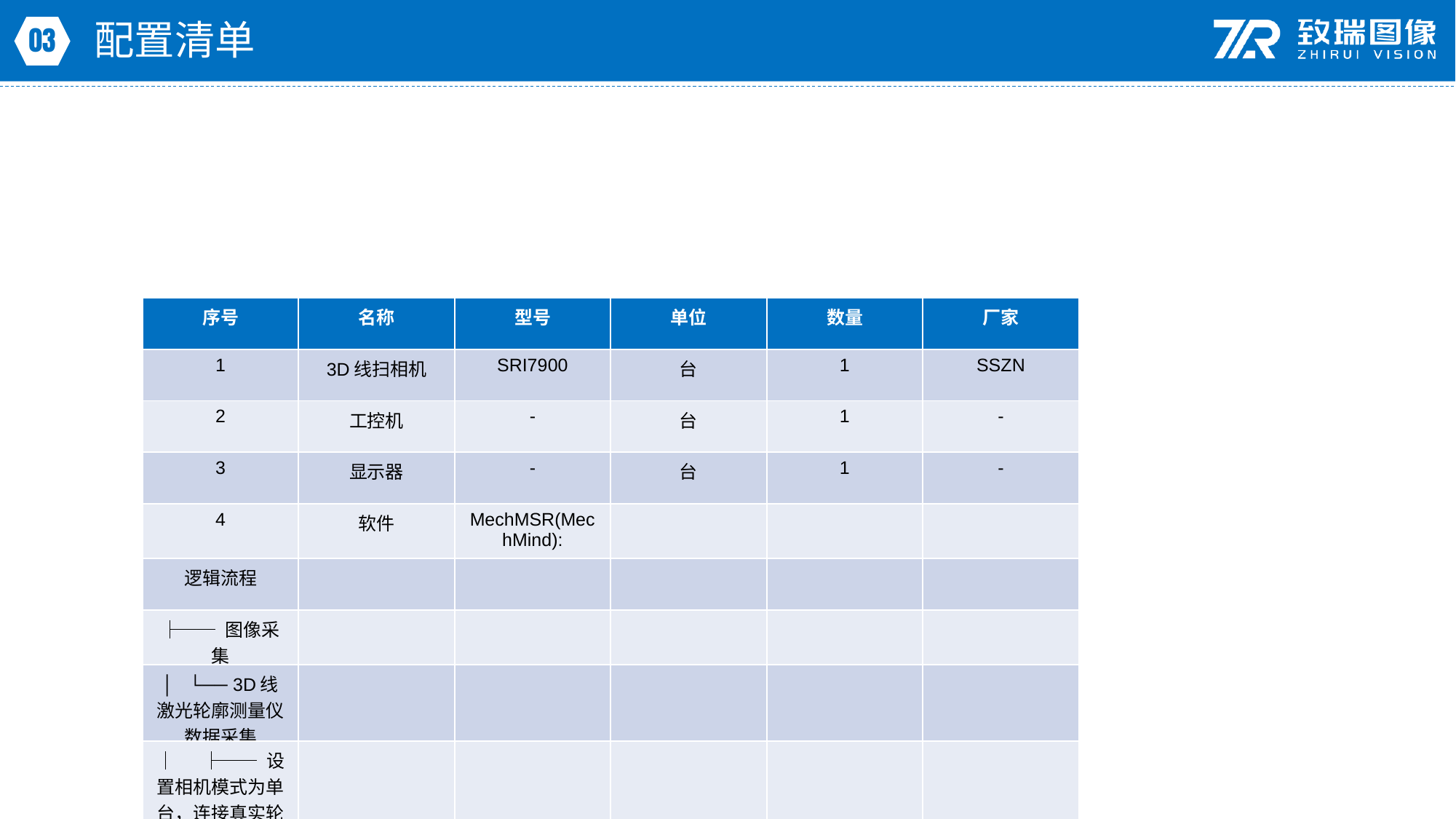

配置清单
03
| 序号 | 名称 | 型号 | 单位 | 数量 | 厂家 |
| --- | --- | --- | --- | --- | --- |
| 1 | 3D线扫相机 | SRI7900 | 台 | 1 | SSZN |
| 2 | 工控机 | - | 台 | 1 | - |
| 3 | 显示器 | - | 台 | 1 | - |
| 4 | 软件 | MechMSR(MechMind): |  |  |  |
| 逻辑流程 |  |  |  |  |  |
| ├── 图像采集 |  |  |  |  |  |
| │ └── 3D线激光轮廓测量仪数据采集 |  |  |  |  |  |
| │ ├── 设置相机模式为单台，连接真实轮廓测量仪 |  |  |  |  |  |
| │ ├── 配置标定参数组（确保与标定阶段一致） |  |  |  |  |  |
| │ ├── 开启数据采集状态，设置触发源为外部触发（与传送带同步） |  |  |  |  |  |
| │ └── 调整扫描行数和Y轴分辨率以匹配0.3m/s速度下的稳定采集 |  |  |  |  |  |
| ├── 预处理 |  |  |  |  |  |
| │ ├── 表面点过滤（通过法向） |  |  |  |  |  |
| │ │ ├── 使用特征区域框选待测高度区域 |  |  |  |  |  |
| │ │ ├── 设置法向量最大角度为80°，噪声去除等级为中度 |  |  |  |  |  |
| │ │ └── 过滤倾斜噪点和无规则散点 |  |  |  |  |  |
| │ ├── 表面预处理 |  |  |  |  |  |
| │ │ ├── 选择高斯滤波，核大小为3px，平滑表面数据 |  |  |  |  |  |
| │ │ └── 设置动态阈值分割，去除异常深度值 |  |  |  |  |  |
| │ └── 对齐 |  |  |  |  |  |
| │ ├── 制作2D匹配模板（选取产品边缘特征） |  |  |  |  |  |
| │ ├── 设置金字塔级别为3，匹配分数阈值为70 |  |  |  |  |  |
| │ └── 通过特征区域约束对齐范围，确保测量基准一致性 |  |  |  |  |  |
| ├── 高度方向尺寸测量 |  |  |  |  |  |
| │ ├── 提取表面轮廓线 |  |  |  |  |  |
| │ │ ├── 使用特征区域截取高度测量截面（垂直于传送带方向） |  |  |  |  |  |
| │ │ └── 启用平均轮廓线，最小有效点数设为0.8 |  |  |  |  |  |
| │ ├── 测量轮廓线高度 |  |  |  |  |  |
| │ │ ├── 设置特征区域定位测量点（如顶部边缘和底部基准面） |  |  |  |  |  |
| │ │ ├── 参考线拟合 | 套 | 1 | MechMSR(MechMind): |  |  |
| 逻辑流程 |  |  |  |  |  |
| ├── 图像采集 |  |  |  |  |  |
| │ └── 3D线激光轮廓测量仪数据采集 |  |  |  |  |  |
| │ ├── 设置相机模式为单台，连接真实轮廓测量仪 |  |  |  |  |  |
| │ ├── 配置标定参数组（确保与标定阶段一致） |  |  |  |  |  |
| │ ├── 开启数据采集状态，设置触发源为外部触发（与传送带同步） |  |  |  |  |  |
| │ └── 调整扫描行数和Y轴分辨率以匹配0.3m/s速度下的稳定采集 |  |  |  |  |  |
| ├── 预处理 |  |  |  |  |  |
| │ ├── 表面点过滤（通过法向） |  |  |  |  |  |
| │ │ ├── 使用特征区域框选待测高度区域 |  |  |  |  |  |
| │ │ ├── 设置法向量最大角度为80°，噪声去除等级为中度 |  |  |  |  |  |
| │ │ └── 过滤倾斜噪点和无规则散点 |  |  |  |  |  |
| │ ├── 表面预处理 |  |  |  |  |  |
| │ │ ├── 选择高斯滤波，核大小为3px，平滑表面数据 |  |  |  |  |  |
| │ │ └── 设置动态阈值分割，去除异常深度值 |  |  |  |  |  |
| │ └── 对齐 |  |  |  |  |  |
| │ ├── 制作2D匹配模板（选取产品边缘特征） |  |  |  |  |  |
| │ ├── 设置金字塔级别为3，匹配分数阈值为70 |  |  |  |  |  |
| │ └── 通过特征区域约束对齐范围，确保测量基准一致性 |  |  |  |  |  |
| ├── 高度方向尺寸测量 |  |  |  |  |  |
| │ ├── 提取表面轮廓线 |  |  |  |  |  |
| │ │ ├── 使用特征区域截取高度测量截面（垂直于传送带方向） |  |  |  |  |  |
| │ │ └── 启用平均轮廓线，最小有效点数设为0.8 |  |  |  |  |  |
| │ ├── 测量轮廓线高度 |  |  |  |  |  |
| │ │ ├── 设置特征区域定位测量点（如顶部边缘和底部基准面） |  |  |  |  |  |
| │ │ ├── 参考线拟合 |  |  |  |  |  |